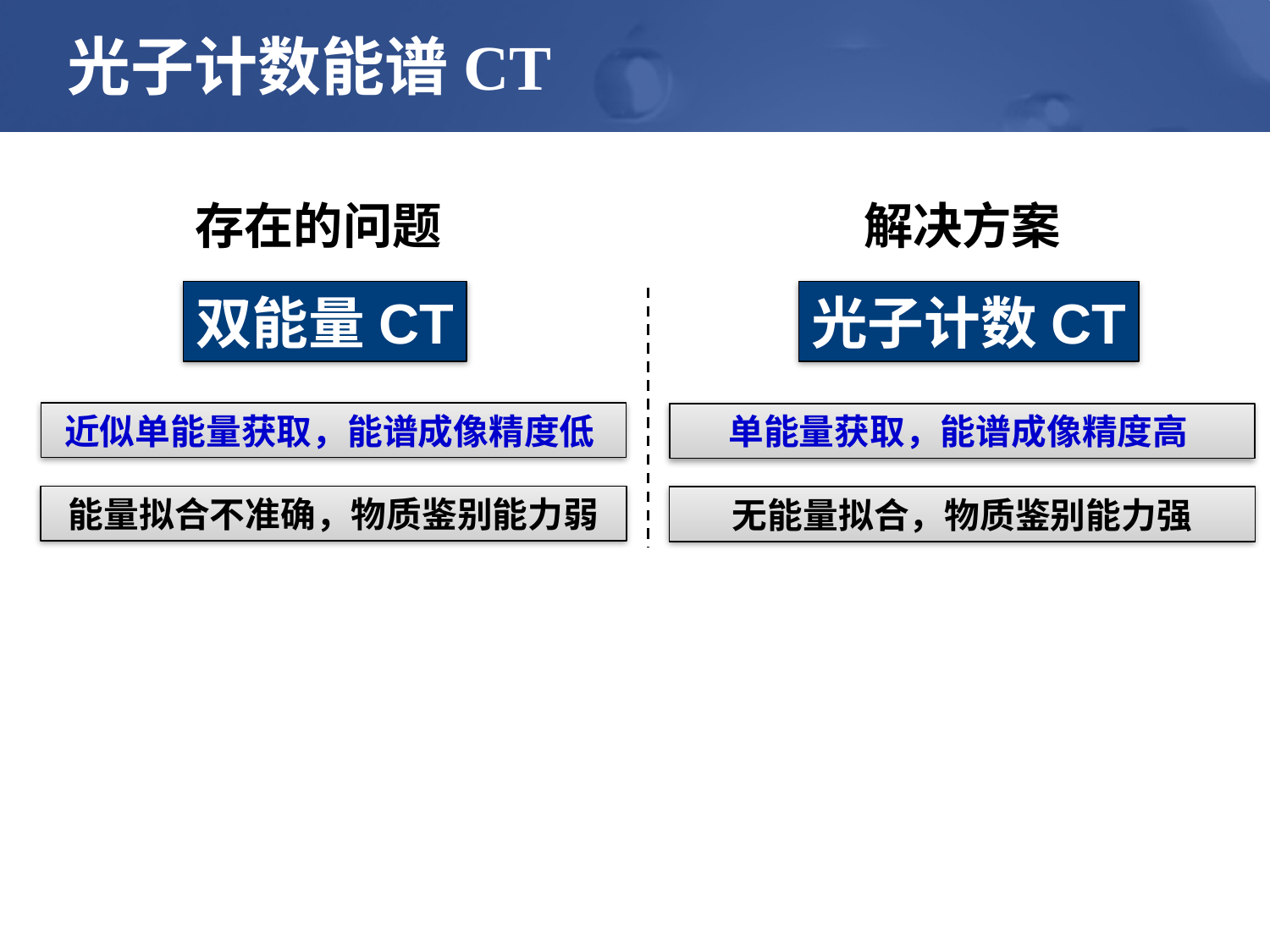

光子计数能谱CT
存在的问题
解决方案
双能量CT
光子计数CT
近似单能量获取，能谱成像精度低
单能量获取，能谱成像精度高
能量拟合不准确，物质鉴别能力弱
无能量拟合，物质鉴别能力强